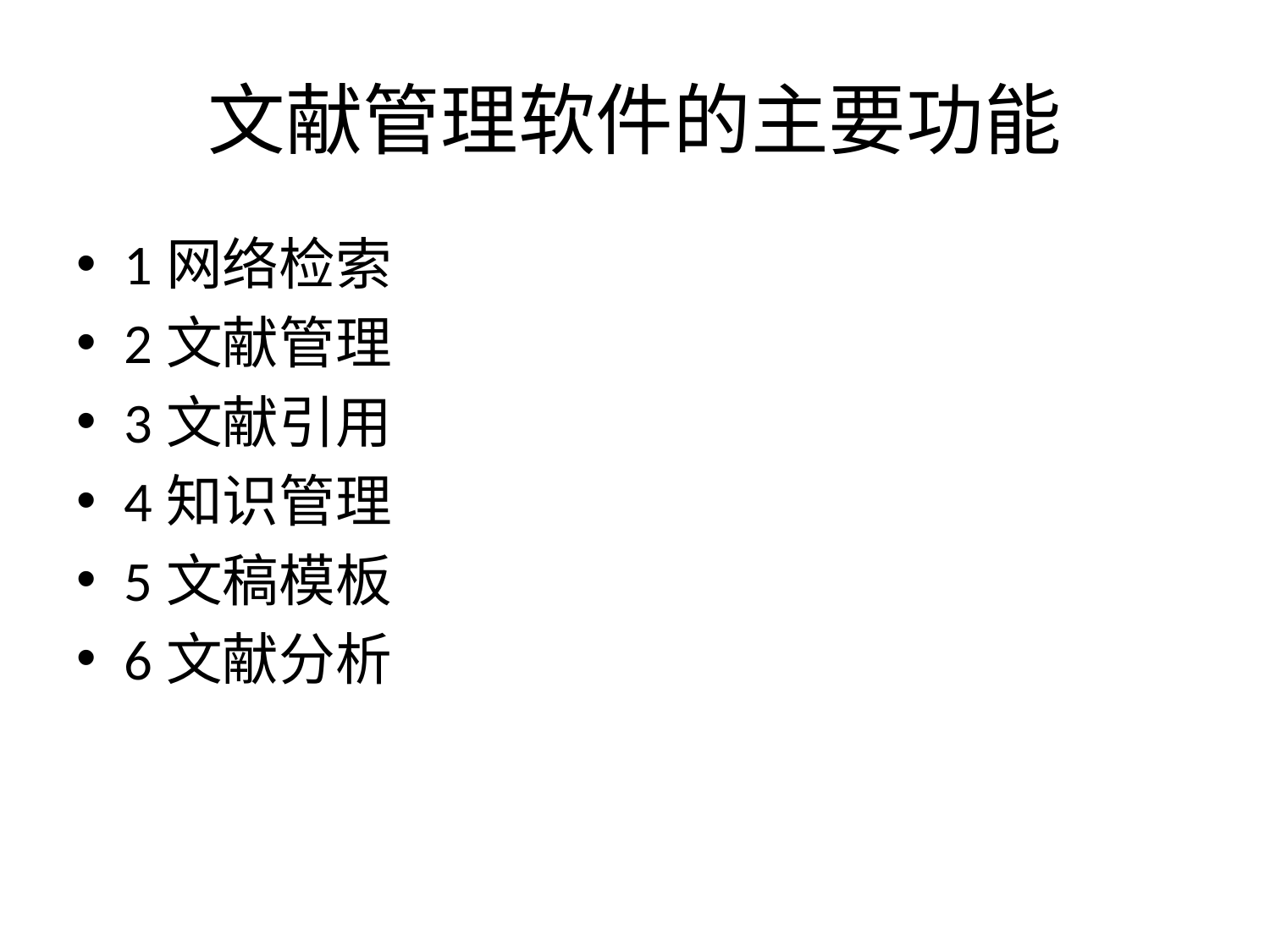

# 文献管理软件的主要功能
1网络检索
2文献管理
3文献引用
4知识管理
5文稿模板
6文献分析